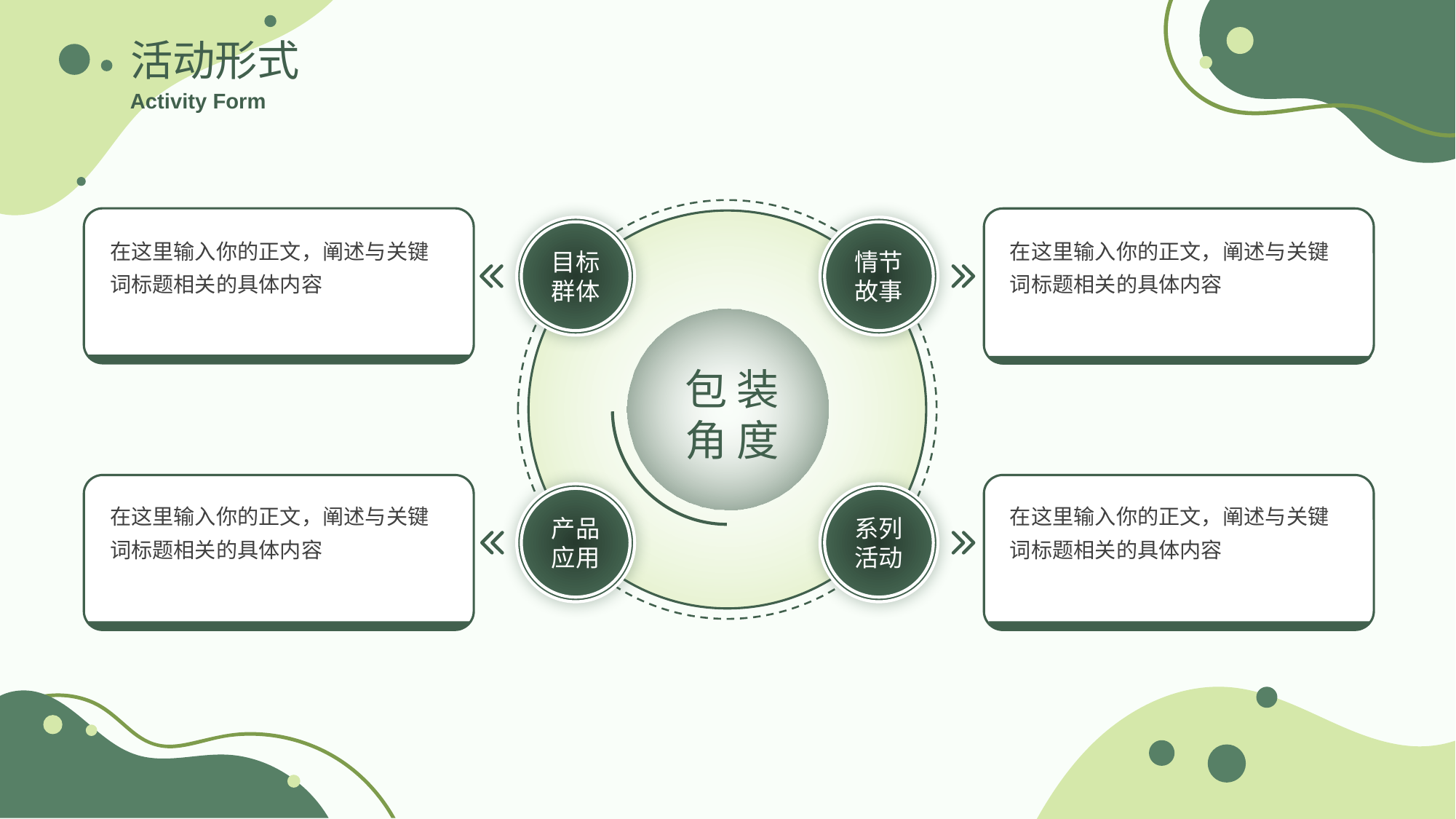

活动形式
Activity Form

在这里输入你的正文，阐述与关键词标题相关的具体内容
在这里输入你的正文，阐述与关键词标题相关的具体内容
目标
群体
情节
故事

包装
角度

在这里输入你的正文，阐述与关键词标题相关的具体内容
在这里输入你的正文，阐述与关键词标题相关的具体内容
产品
应用
系列
活动